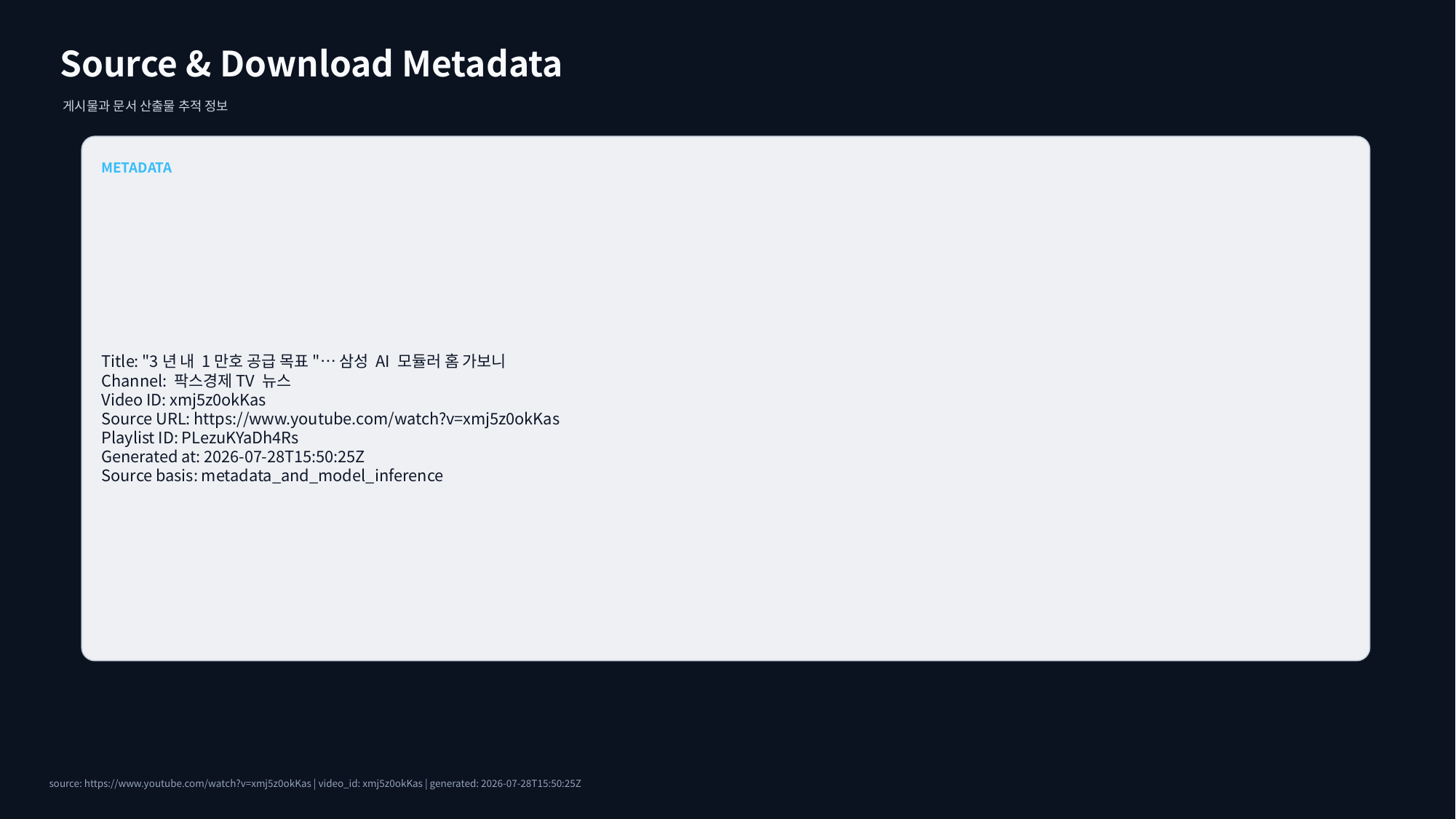

Source & Download Metadata
게시물과 문서 산출물 추적 정보

METADATA
Title: "3년 내 1만호 공급 목표"…삼성 AI 모듈러 홈 가보니
Channel: 팍스경제TV 뉴스
Video ID: xmj5z0okKas
Source URL: https://www.youtube.com/watch?v=xmj5z0okKas
Playlist ID: PLezuKYaDh4Rs
Generated at: 2026-07-28T15:50:25Z
Source basis: metadata_and_model_inference
source: https://www.youtube.com/watch?v=xmj5z0okKas | video_id: xmj5z0okKas | generated: 2026-07-28T15:50:25Z